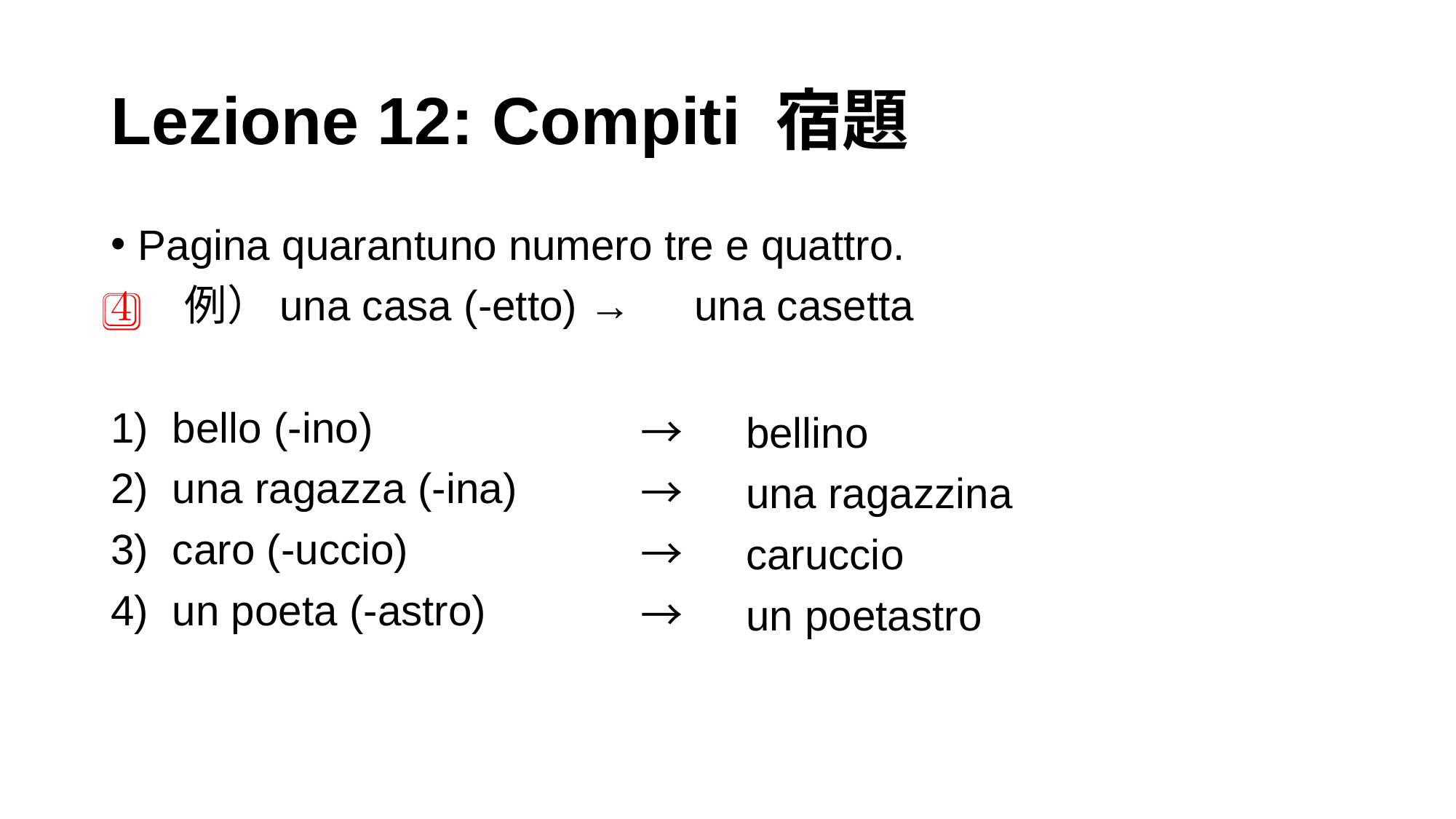

# Lezione 12: Compiti 宿題
Pagina quarantuno numero tre e quattro.
4⃣　例）una casa (-etto) →　una casetta

bello (-ino)
una ragazza (-ina)
caro (-uccio)
un poeta (-astro)

→　bellino
→　una ragazzina
→　caruccio
→　un poetastro